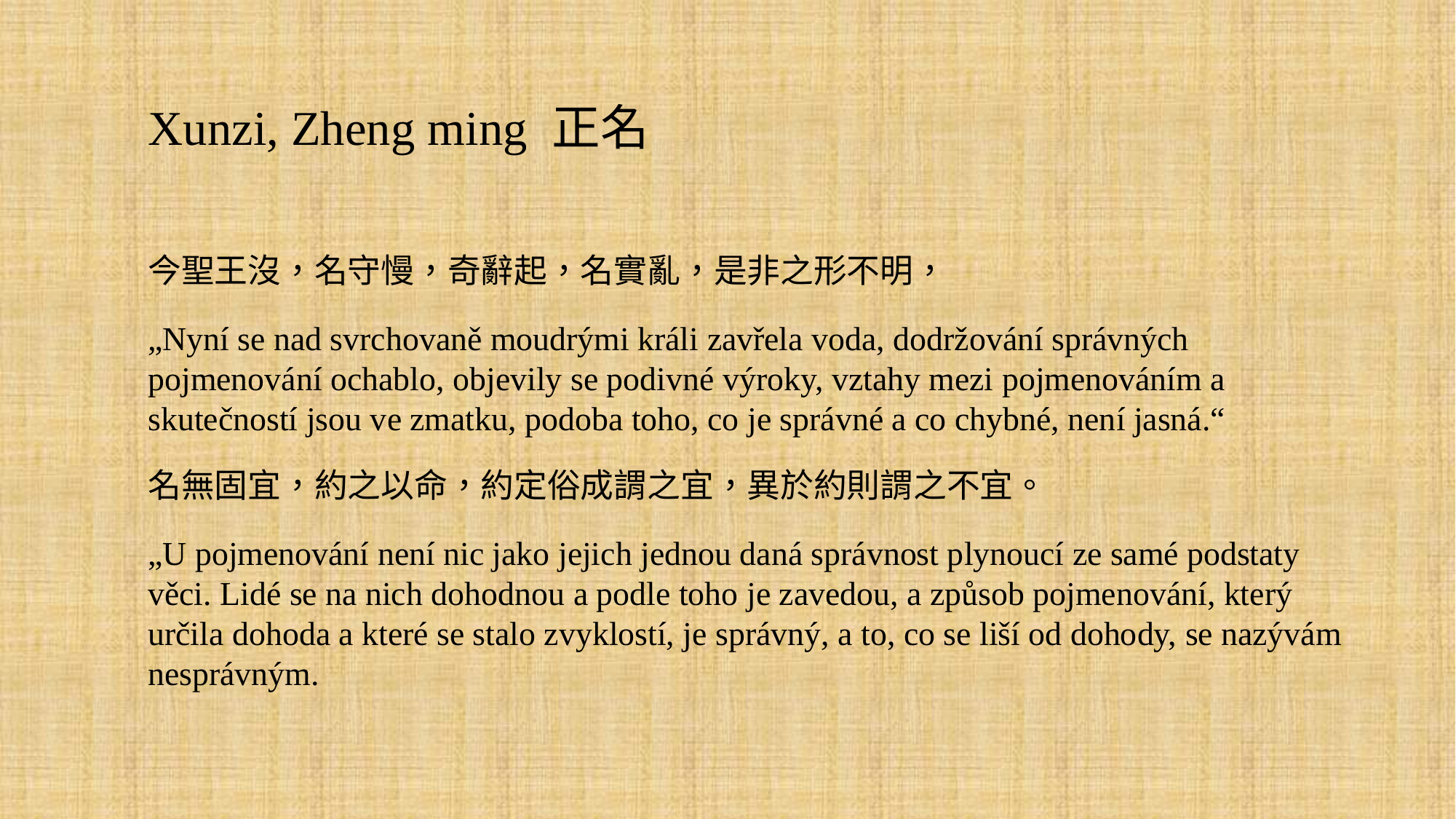

Xunzi, Zheng ming 正名

今聖王沒，名守慢，奇辭起，名實亂，是非之形不明，
„Nyní se nad svrchovaně moudrými králi zavřela voda, dodržování správných pojmenování ochablo, objevily se podivné výroky, vztahy mezi pojmenováním a skutečností jsou ve zmatku, podoba toho, co je správné a co chybné, není jasná.“
名無固宜，約之以命，約定俗成謂之宜，異於約則謂之不宜。
„U pojmenování není nic jako jejich jednou daná správnost plynoucí ze samé podstaty věci. Lidé se na nich dohodnou a podle toho je zavedou, a způsob pojmenování, který určila dohoda a které se stalo zvyklostí, je správný, a to, co se liší od dohody, se nazývám nesprávným.